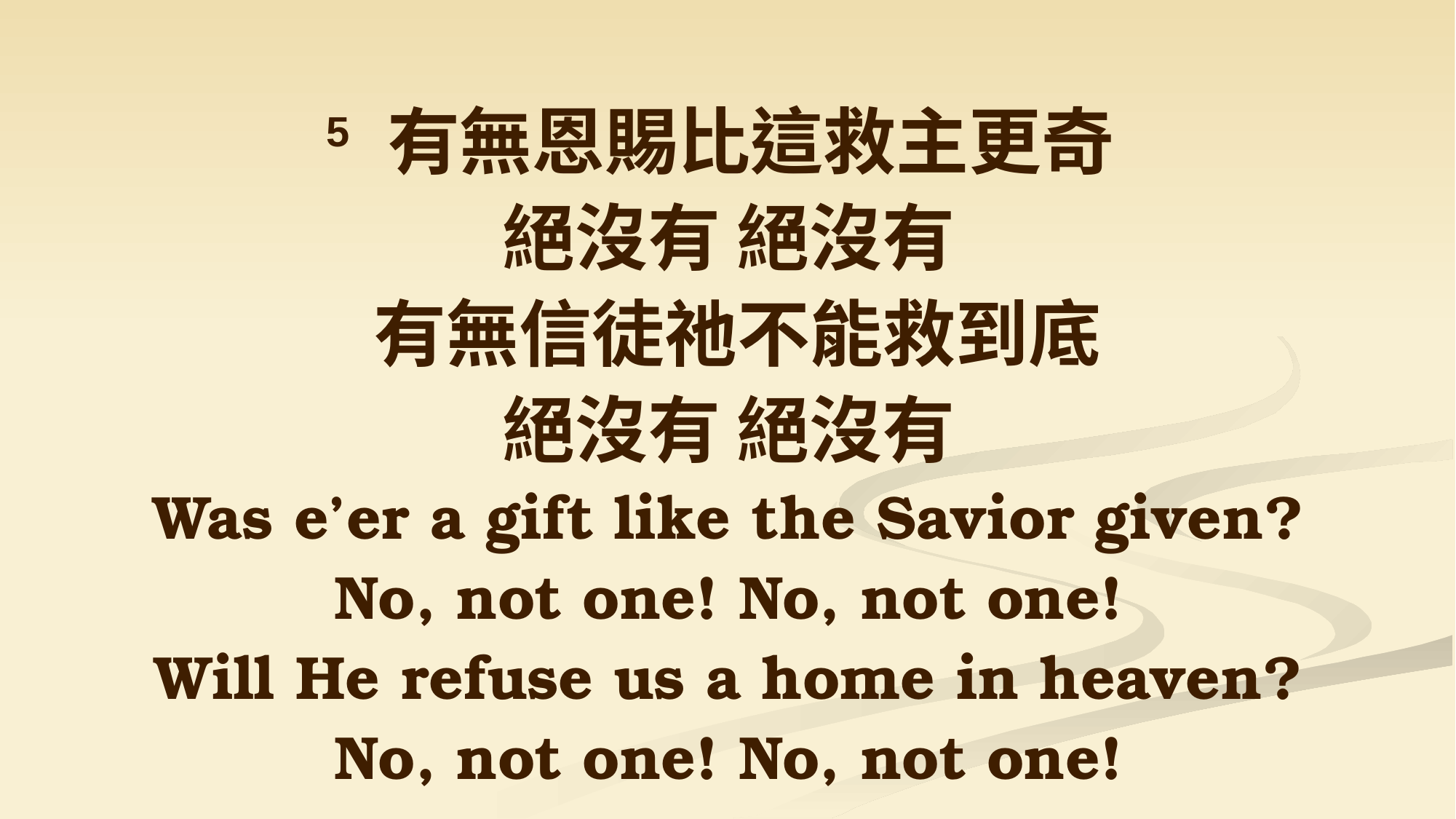

5 有無恩賜比這救主更奇
絕沒有 絕沒有
 有無信徒祂不能救到底
絕沒有 絕沒有
Was e’er a gift like the Savior given?
No, not one! No, not one!
Will He refuse us a home in heaven?
No, not one! No, not one!